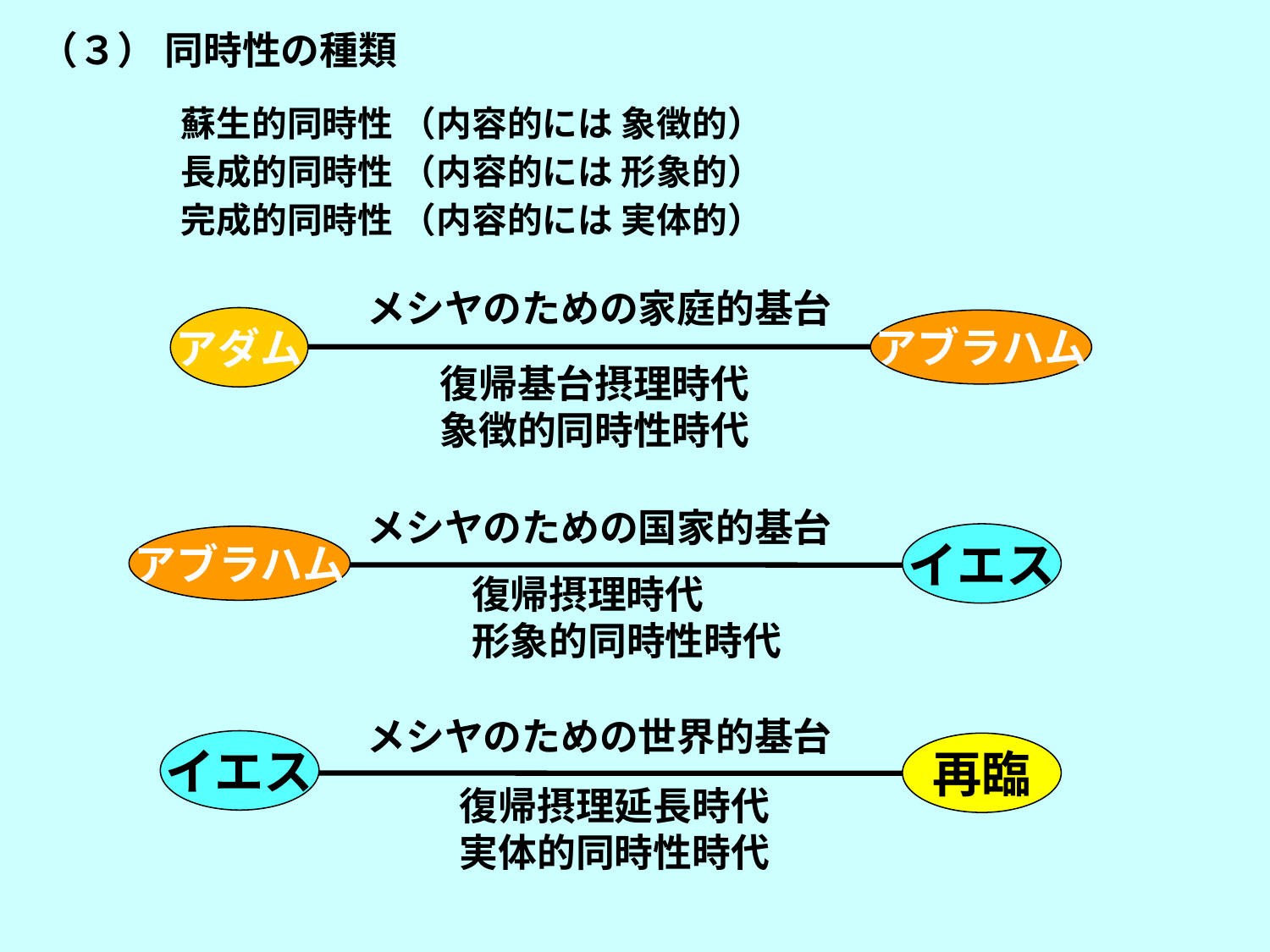

（３） 同時性の種類
蘇生的同時性 （内容的には 象徴的）
長成的同時性 （内容的には 形象的）
完成的同時性 （内容的には 実体的）
メシヤのための家庭的基台
アダム
アブラハム
復帰基台摂理時代
象徴的同時性時代
メシヤのための国家的基台
イエス
アブラハム
復帰摂理時代
形象的同時性時代
メシヤのための世界的基台
イエス
再臨
復帰摂理延長時代
実体的同時性時代